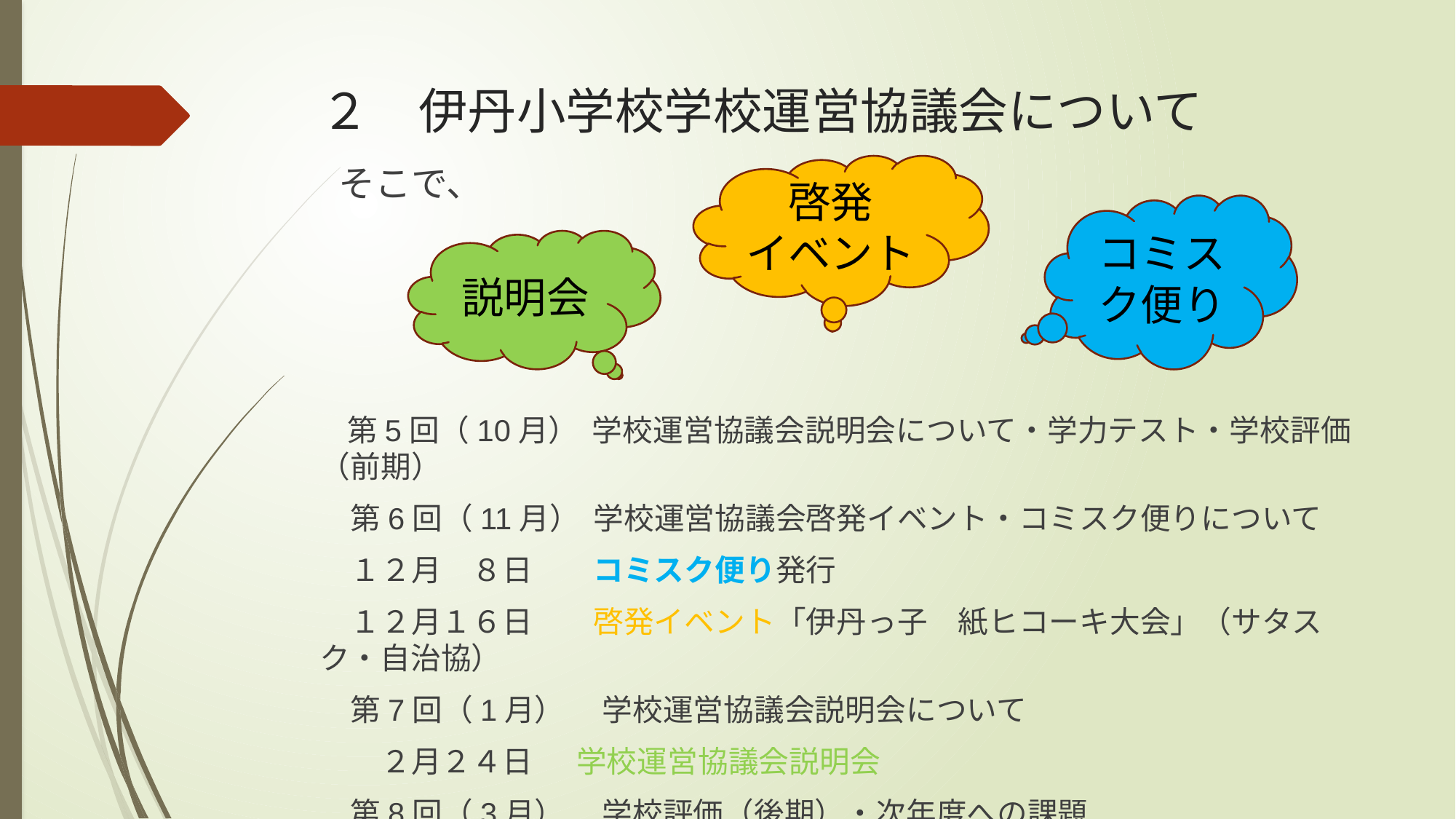

# ２　伊丹小学校学校運営協議会について
  そこで、

　第5回（10月）  学校運営協議会説明会について・学力テスト・学校評価（前期）
　第6回（11月）  学校運営協議会啓発イベント・コミスク便りについて
　１２月　８日　　コミスク便り発行
　１２月１６日　　啓発イベント「伊丹っ子　紙ヒコーキ大会」（サタスク・自治協）
　第7回（1月）　 学校運営協議会説明会について
　　２月２４日　  学校運営協議会説明会
　第8回（3月）　 学校評価（後期）・次年度への課題

啓発
イベント
コミスク便り
説明会